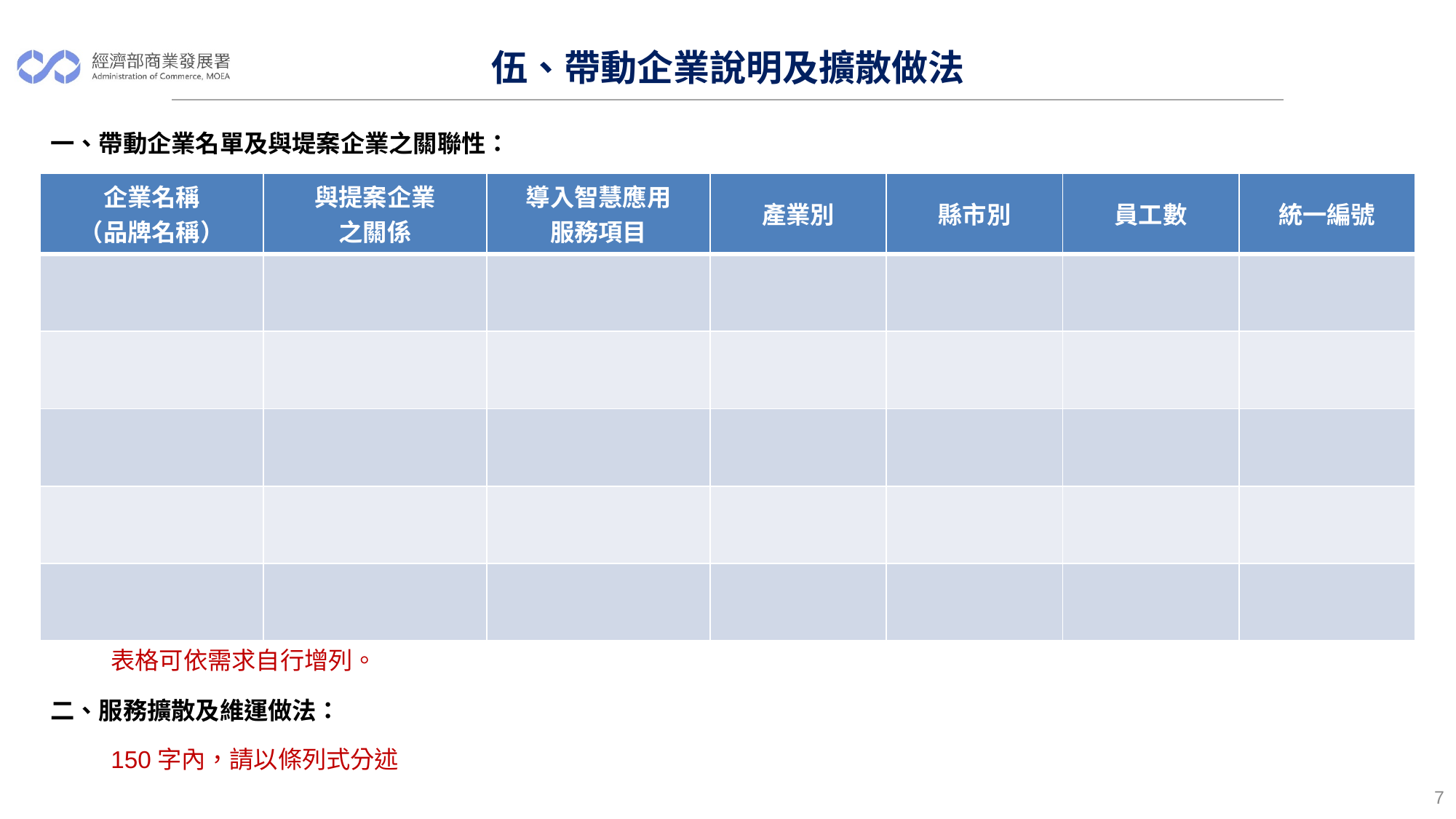

# 伍、帶動企業說明及擴散做法
一、帶動企業名單及與堤案企業之關聯性：
| 企業名稱 （品牌名稱） | 與提案企業 之關係 | 導入智慧應用 服務項目 | 產業別 | 縣市別 | 員工數 | 統一編號 |
| --- | --- | --- | --- | --- | --- | --- |
|  |  |  |  |  |  |  |
|  |  |  |  |  |  |  |
|  |  |  |  |  |  |  |
|  |  |  |  |  |  |  |
|  |  |  |  |  |  |  |
表格可依需求自行增列。
二、服務擴散及維運做法：
150字內，請以條列式分述
7